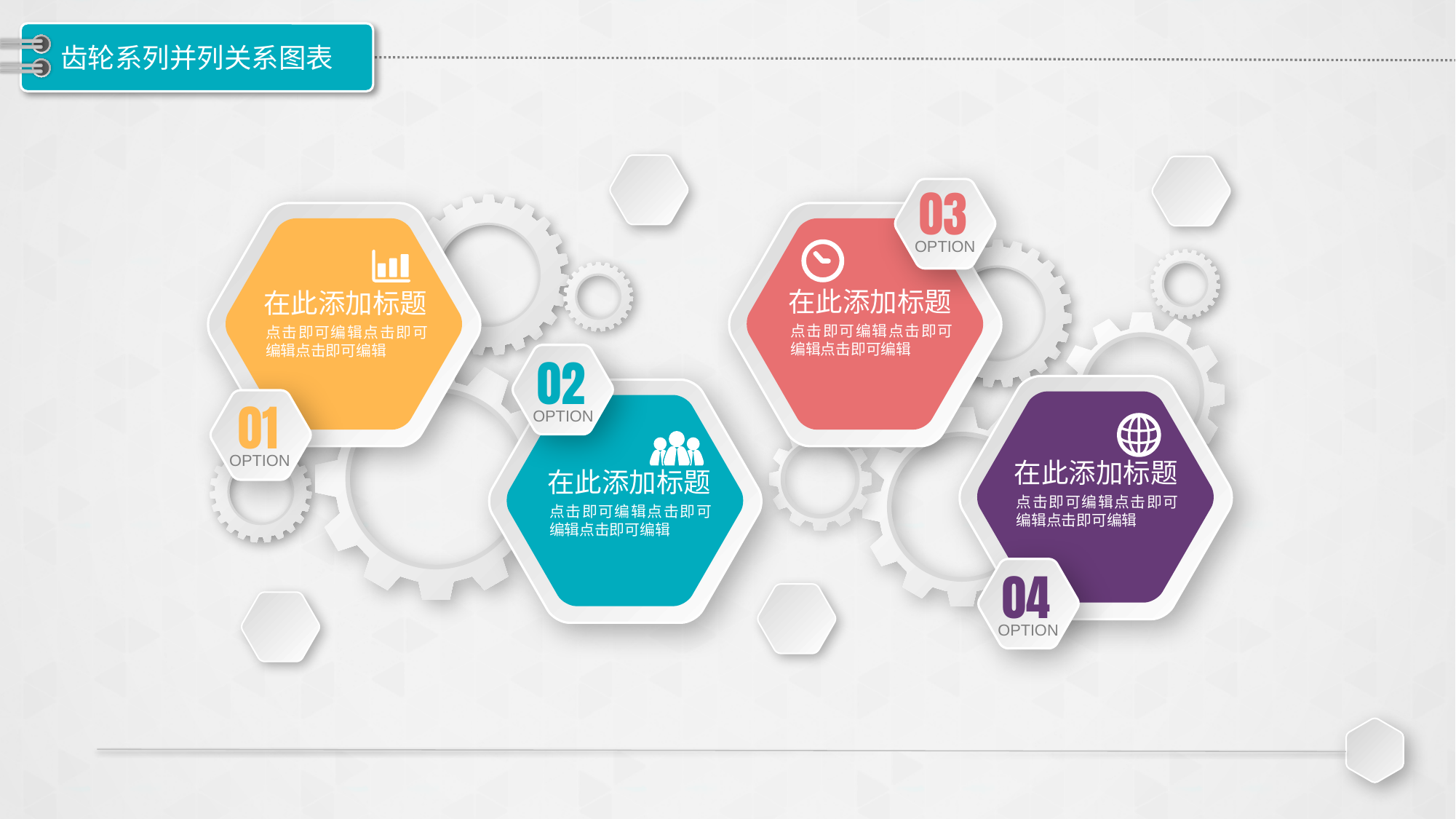

# 齿轮系列并列关系图表

03
OPTION

在此添加标题
点击即可编辑点击即可编辑点击即可编辑
在此添加标题
点击即可编辑点击即可编辑点击即可编辑

02
OPTION

01
OPTION

在此添加标题
点击即可编辑点击即可编辑点击即可编辑
在此添加标题
点击即可编辑点击即可编辑点击即可编辑

04
OPTION

122